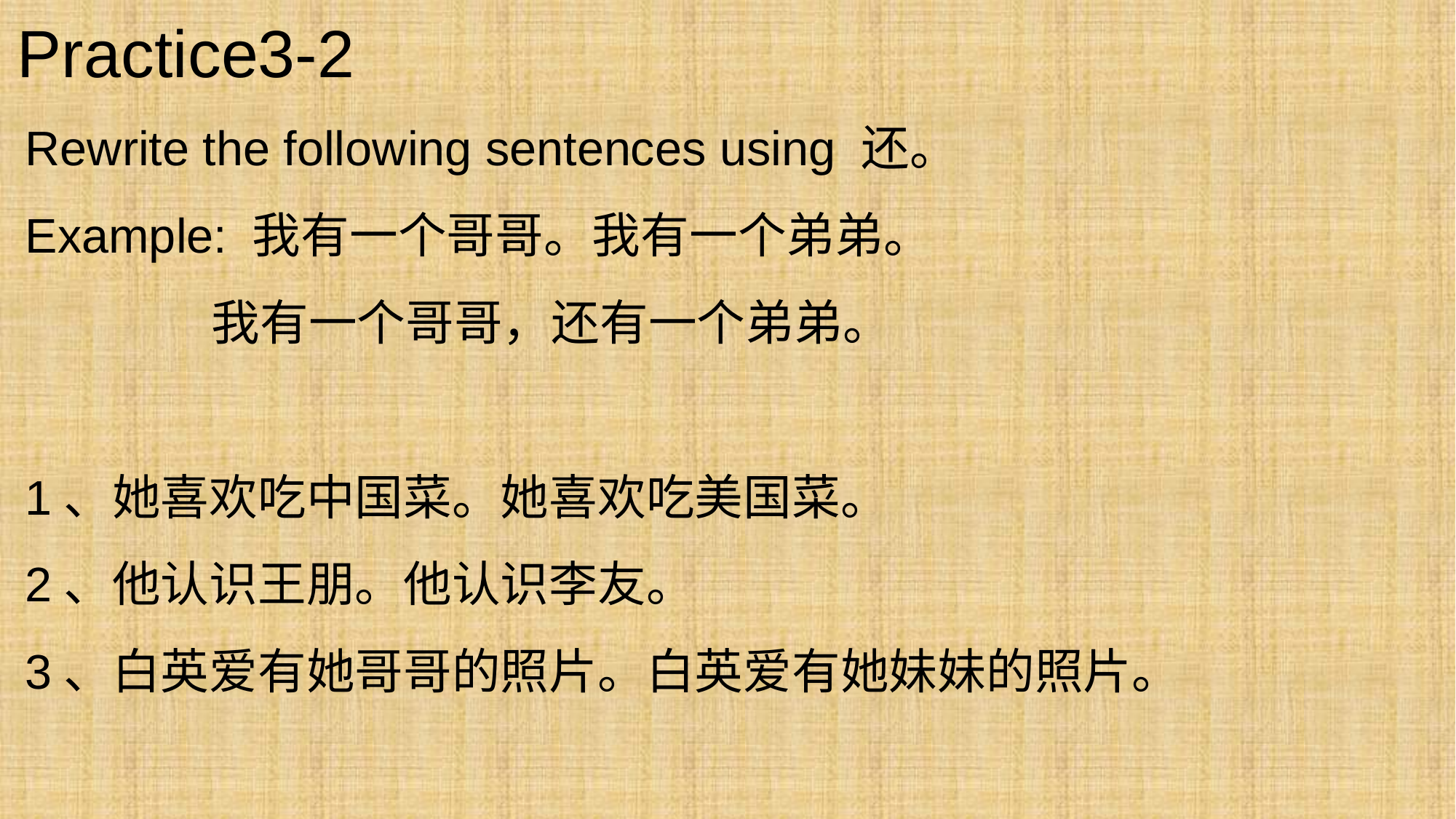

Practice3-2
Rewrite the following sentences using 还。
Example: 我有一个哥哥。我有一个弟弟。
                我有一个哥哥，还有一个弟弟。

1、她喜欢吃中国菜。她喜欢吃美国菜。
2、他认识王朋。他认识李友。
3、白英爱有她哥哥的照片。白英爱有她妹妹的照片。